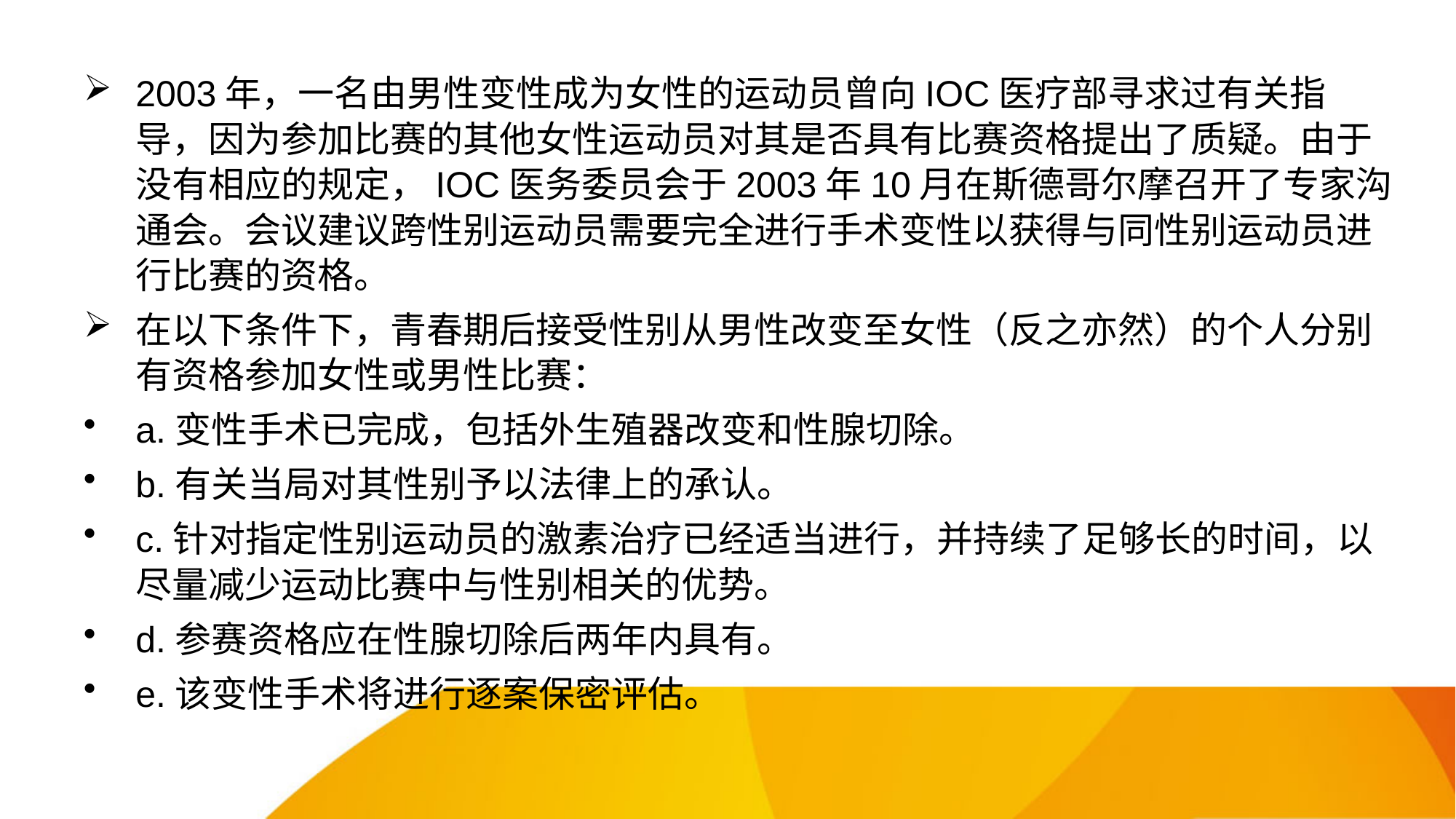

2003年，一名由男性变性成为女性的运动员曾向IOC医疗部寻求过有关指导，因为参加比赛的其他女性运动员对其是否具有比赛资格提出了质疑。由于没有相应的规定，IOC医务委员会于2003年10月在斯德哥尔摩召开了专家沟通会。会议建议跨性别运动员需要完全进行手术变性以获得与同性别运动员进行比赛的资格。
在以下条件下，青春期后接受性别从男性改变至女性（反之亦然）的个人分别有资格参加女性或男性比赛：
a.变性手术已完成，包括外生殖器改变和性腺切除。
b.有关当局对其性别予以法律上的承认。
c.针对指定性别运动员的激素治疗已经适当进行，并持续了足够长的时间，以尽量减少运动比赛中与性别相关的优势。
d.参赛资格应在性腺切除后两年内具有。
e.该变性手术将进行逐案保密评估。